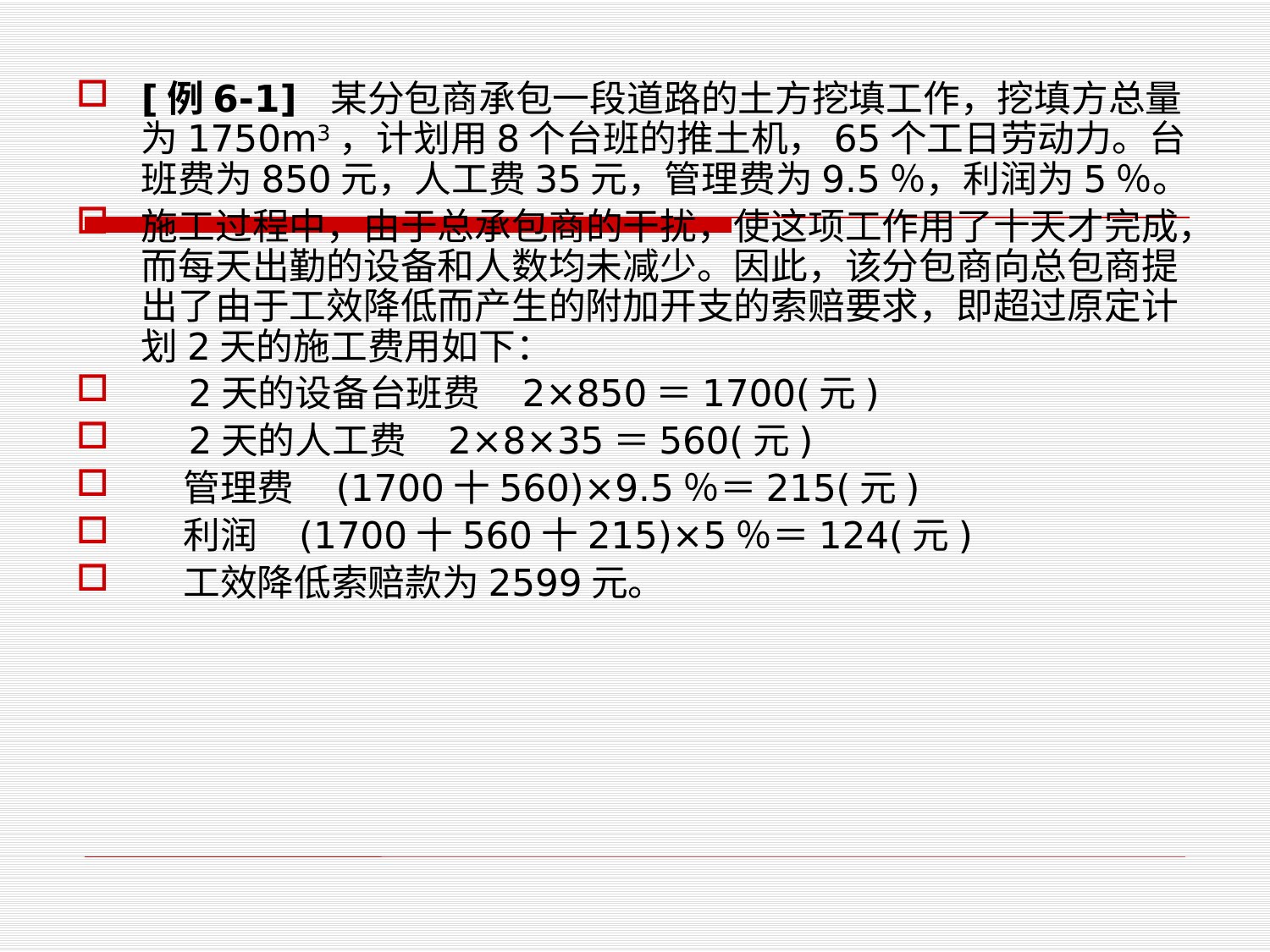

[例6-1]  某分包商承包一段道路的土方挖填工作，挖填方总量为1750m3，计划用8个台班的推土机，65个工日劳动力。台班费为850元，人工费35元，管理费为9.5％，利润为5％。
施工过程中，由于总承包商的干扰，使这项工作用了十天才完成，而每天出勤的设备和人数均未减少。因此，该分包商向总包商提出了由于工效降低而产生的附加开支的索赔要求，即超过原定计划2天的施工费用如下：
    2天的设备台班费    2×850＝1700(元)
    2天的人工费    2×8×35＝560(元)
    管理费    (1700十560)×9.5％＝215(元)
    利润    (1700十560十215)×5％＝124(元)
    工效降低索赔款为2599元。